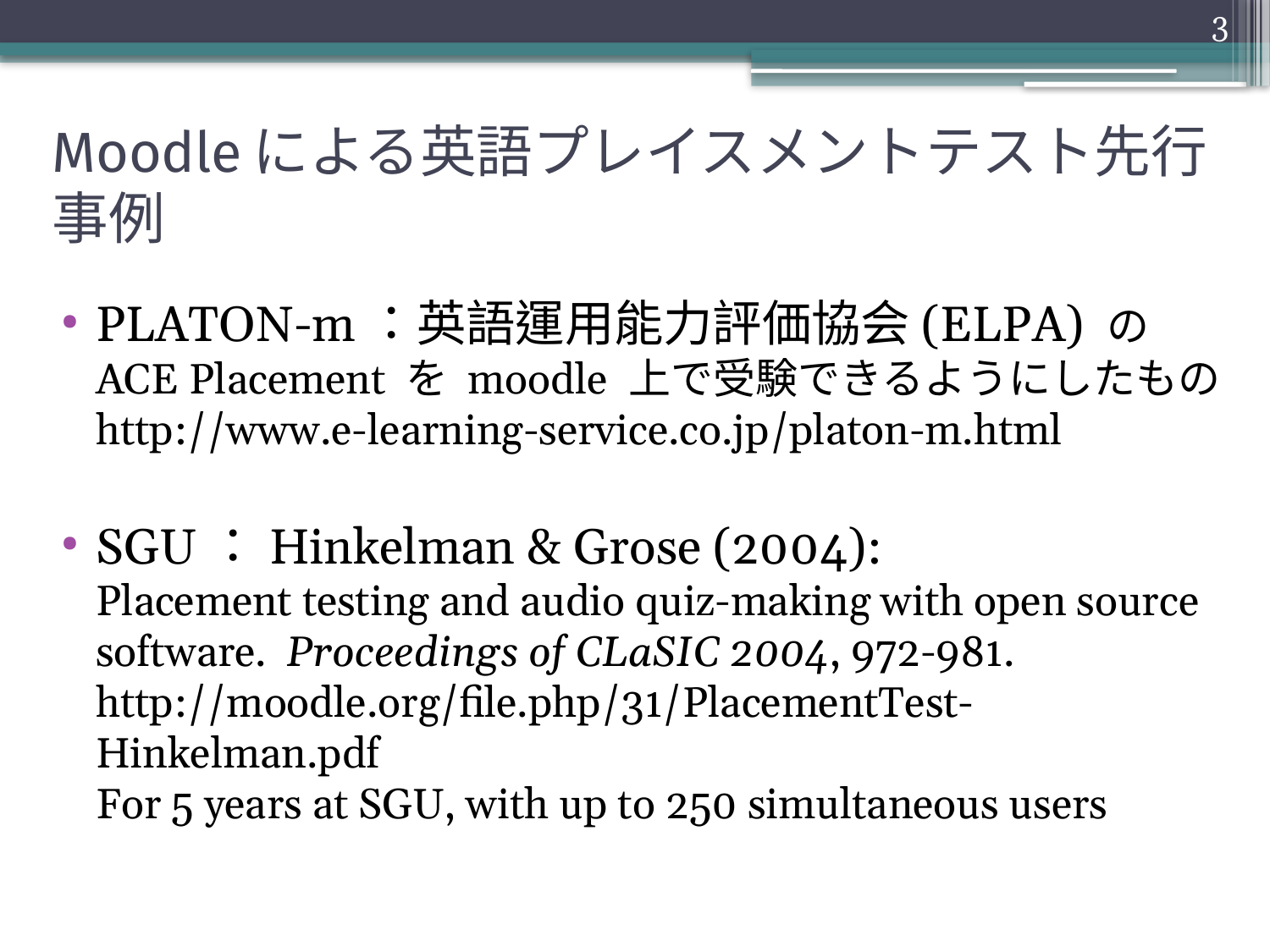

3
# Moodleによる英語プレイスメントテスト先行事例
PLATON-m：英語運用能力評価協会(ELPA) のACE Placement を moodle 上で受験できるようにしたもの
http://www.e-learning-service.co.jp/platon-m.html

SGU：Hinkelman & Grose (2004):
Placement testing and audio quiz-making with open source software.  Proceedings of CLaSIC 2004, 972-981.
http://moodle.org/file.php/31/PlacementTest-Hinkelman.pdf
For 5 years at SGU, with up to 250 simultaneous users